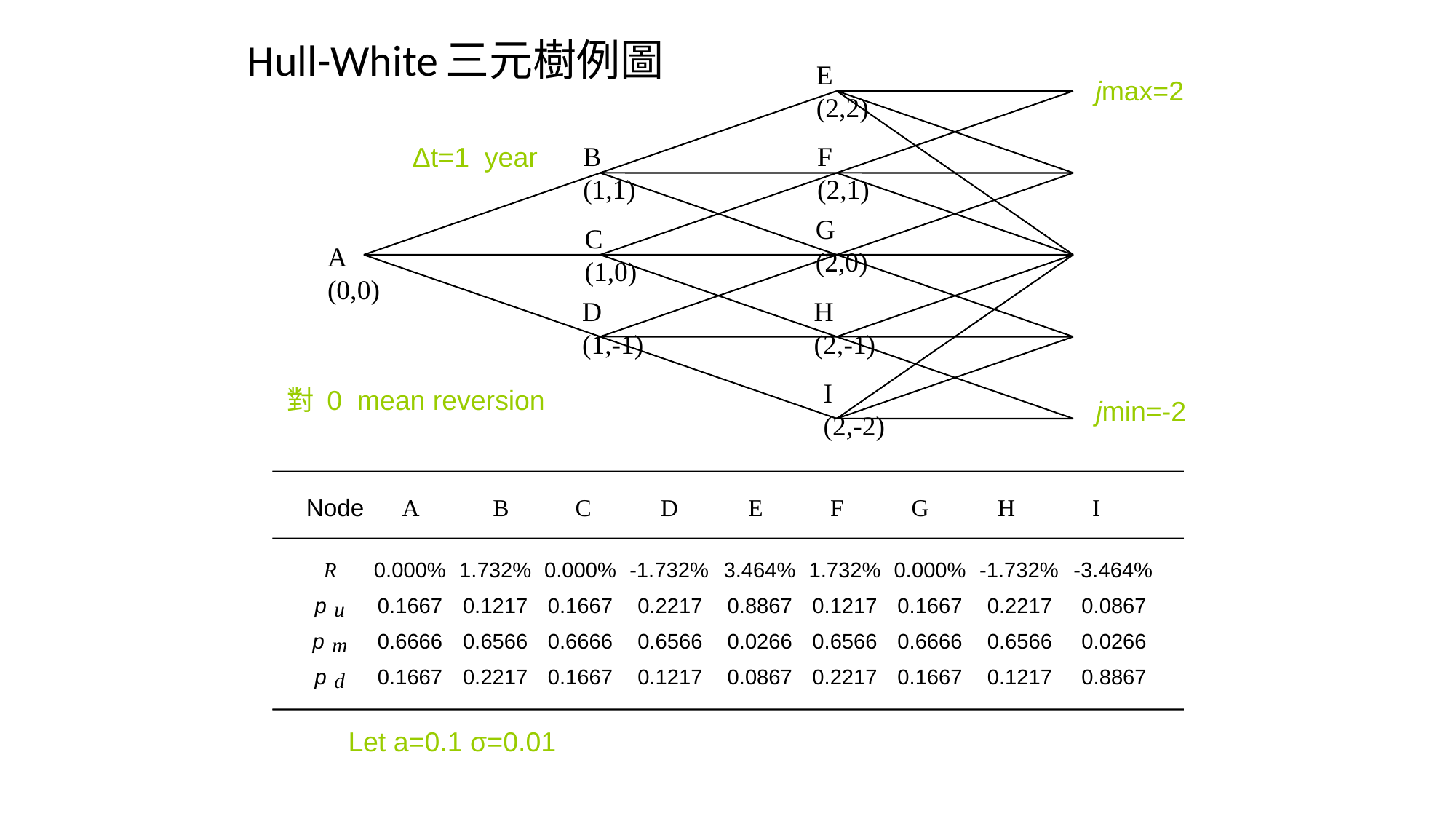

# Hull-White三元樹例圖
E
(2,2)

B
(1,1)
C
(1,0)
D
(1,-1)
F
(2,1)
G
(2,0)
A
(0,0)
H
(2,-1)
I
(2,-2)
jmax=2
Δt=1  year
對 0  mean reversion
jmin=-2

Node
A
B
C
D
E
F
G
H
I

R
0.000%
1.732%
0.000%
-1.732%
3.464%
1.732%
0.000%
-1.732%
-3.464%
p
0.1667
0.1217
0.1667
0.2217
0.8867
0.1217
0.1667
0.2217
0.0867
u
p
0.6666
0.6566
0.6666
0.6566
0.0266
0.6566
0.6666
0.6566
0.0266
m
p
0.1667
0.2217
0.1667
0.1217
0.0867
0.2217
0.1667
0.1217
0.8867
d

Let a=0.1 σ=0.01